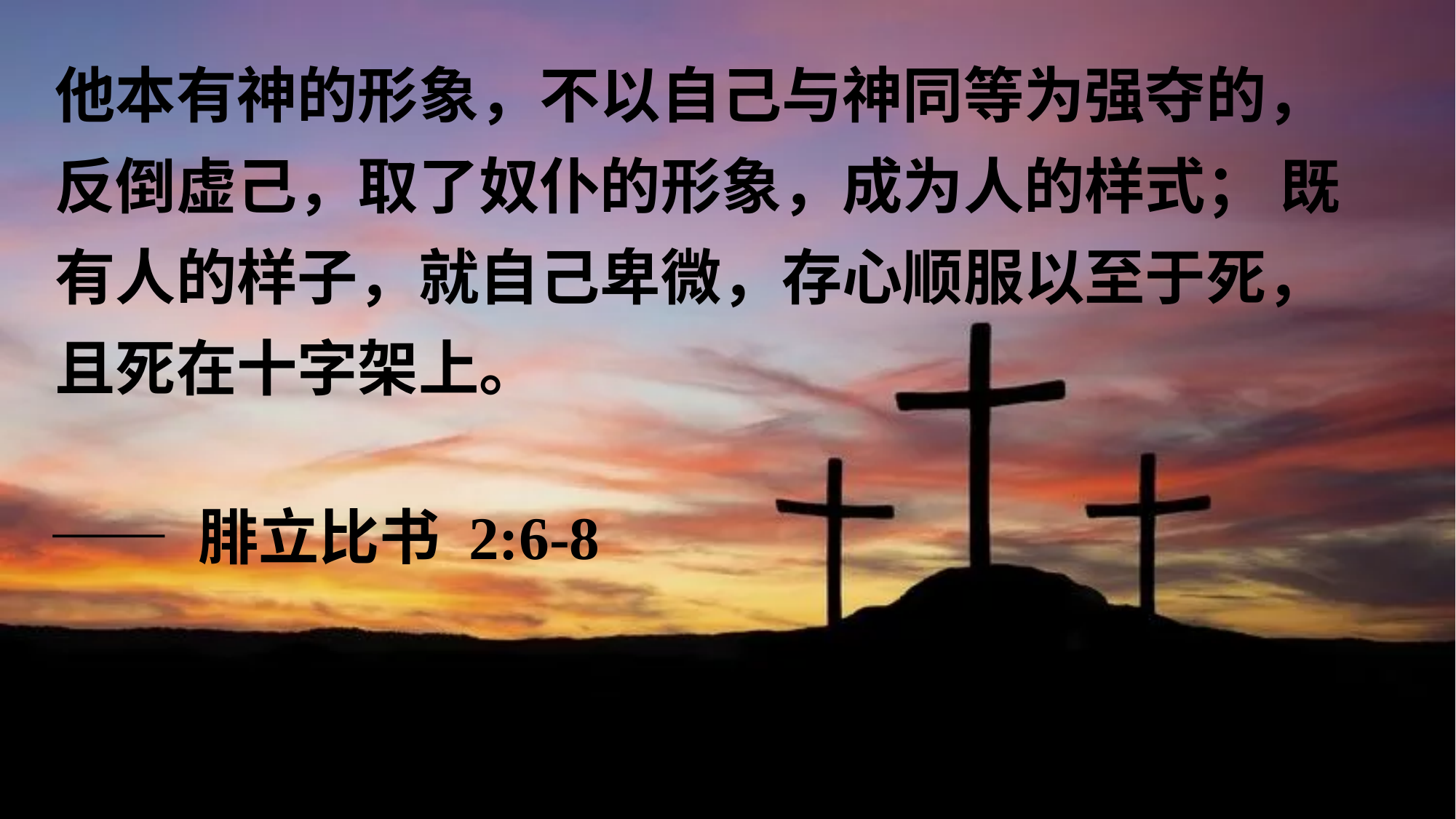

他本有神的形象，不以自己与神同等为强夺的， 反倒虚己，取了奴仆的形象，成为人的样式； 既有人的样子，就自己卑微，存心顺服以至于死，且死在十字架上。
 —— 腓立比书 2:6-8